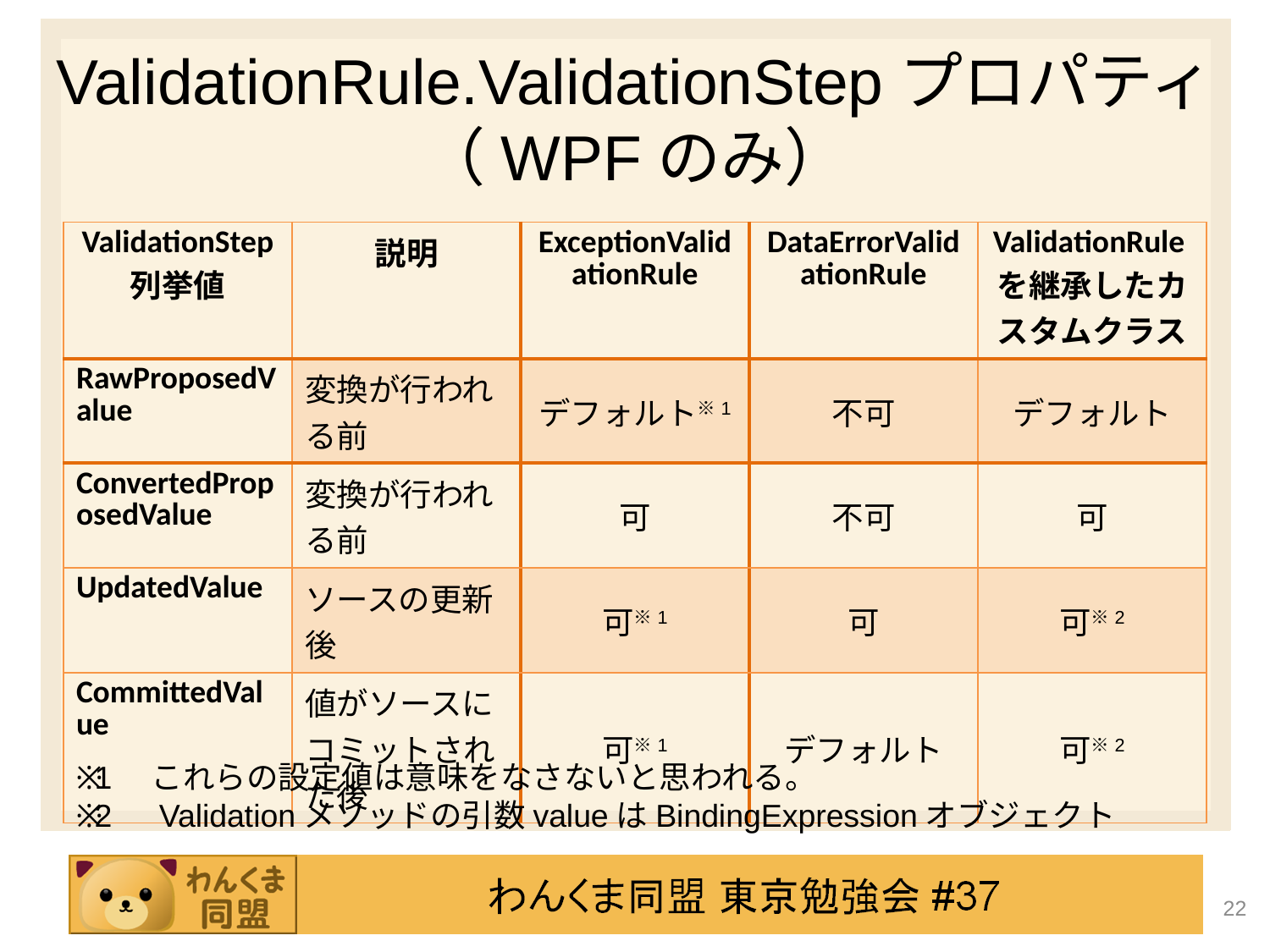

# ValidationRule.ValidationStepプロパティ（WPFのみ）
| ValidationStep 列挙値 | 説明 | ExceptionValidationRule | DataErrorValidationRule | ValidationRuleを継承したカスタムクラス |
| --- | --- | --- | --- | --- |
| RawProposedValue | 変換が行われる前 | デフォルト※1 | 不可 | デフォルト |
| ConvertedProposedValue | 変換が行われる前 | 可 | 不可 | 可 |
| UpdatedValue | ソースの更新後 | 可※1 | 可 | 可※2 |
| CommittedValue | 値がソースにコミットされた後 | 可※1 | デフォルト | 可※2 |
※1　これらの設定値は意味をなさないと思われる。
※2　Validationメソッドの引数valueはBindingExpressionオブジェクト
22